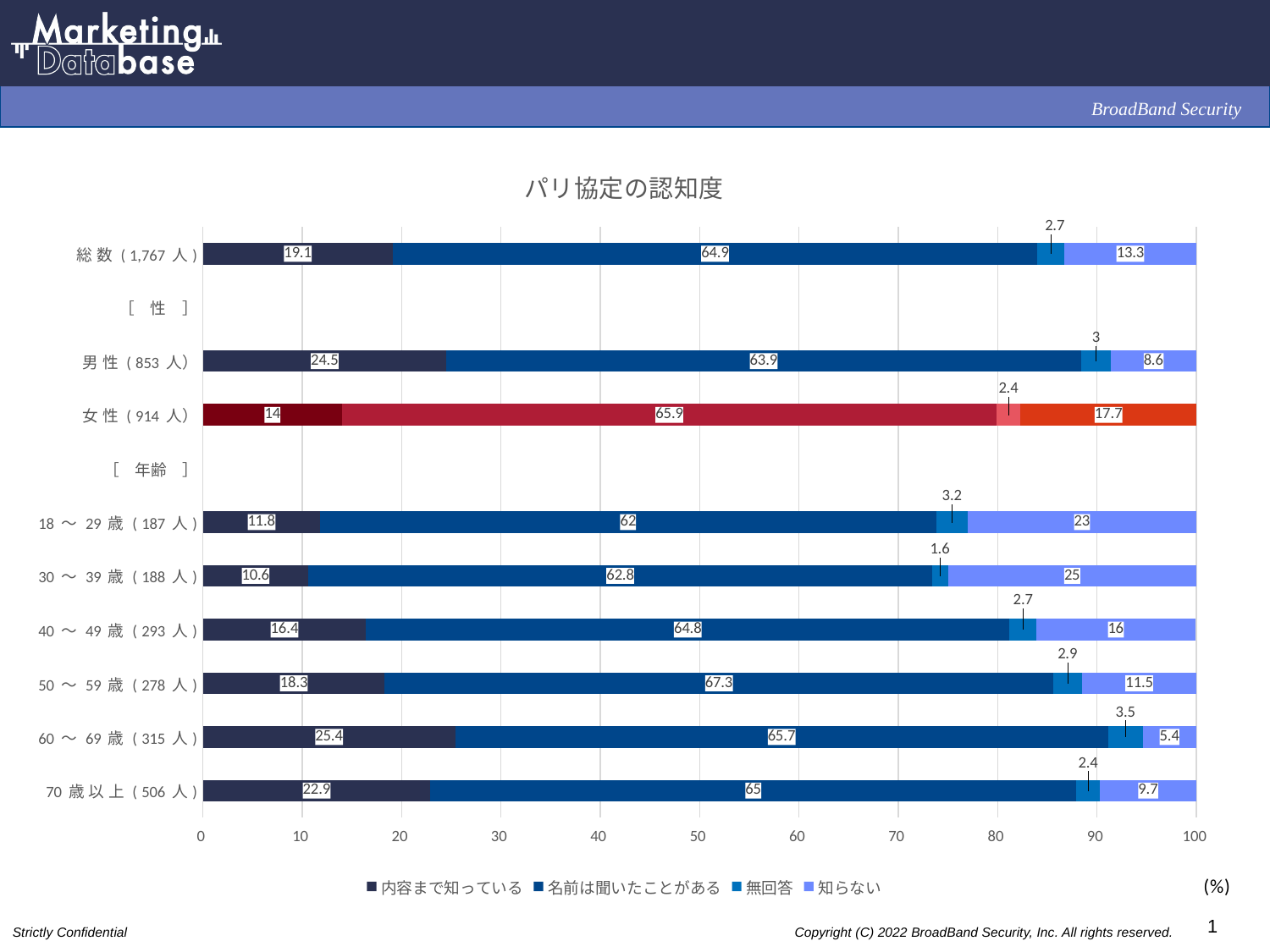

### Chart: パリ協定の認知度

| Category | 内容まで知っている | 名前は聞いたことがある | 無回答 | 知らない |
|---|---|---|---|---|
| 総 数 ( 1,767 人) | 19.1 | 64.9 | 2.7 | 13.3 |
| ［　性　］ | None | None | None | None |
| 男 性 ( 853 人） | 24.5 | 63.9 | 3.0 | 8.6 |
| 女 性 ( 914 人） | 14.0 | 65.9 | 2.4 | 17.7 |
| ［　年齢　］ | None | None | None | None |
| 18 ～ 29 歳 ( 187 人) | 11.8 | 62.0 | 3.2 | 23.0 |
| 30 ～ 39 歳 ( 188 人) | 10.6 | 62.8 | 1.6 | 25.0 |
| 40 ～ 49 歳 ( 293 人) | 16.4 | 64.8 | 2.7 | 16.0 |
| 50 ～ 59 歳 ( 278 人) | 18.3 | 67.3 | 2.9 | 11.5 |
| 60 ～ 69 歳 ( 315 人) | 25.4 | 65.7 | 3.5 | 5.4 |
| 70 歳 以 上 ( 506 人) | 22.9 | 65.0 | 2.4 | 9.7 |